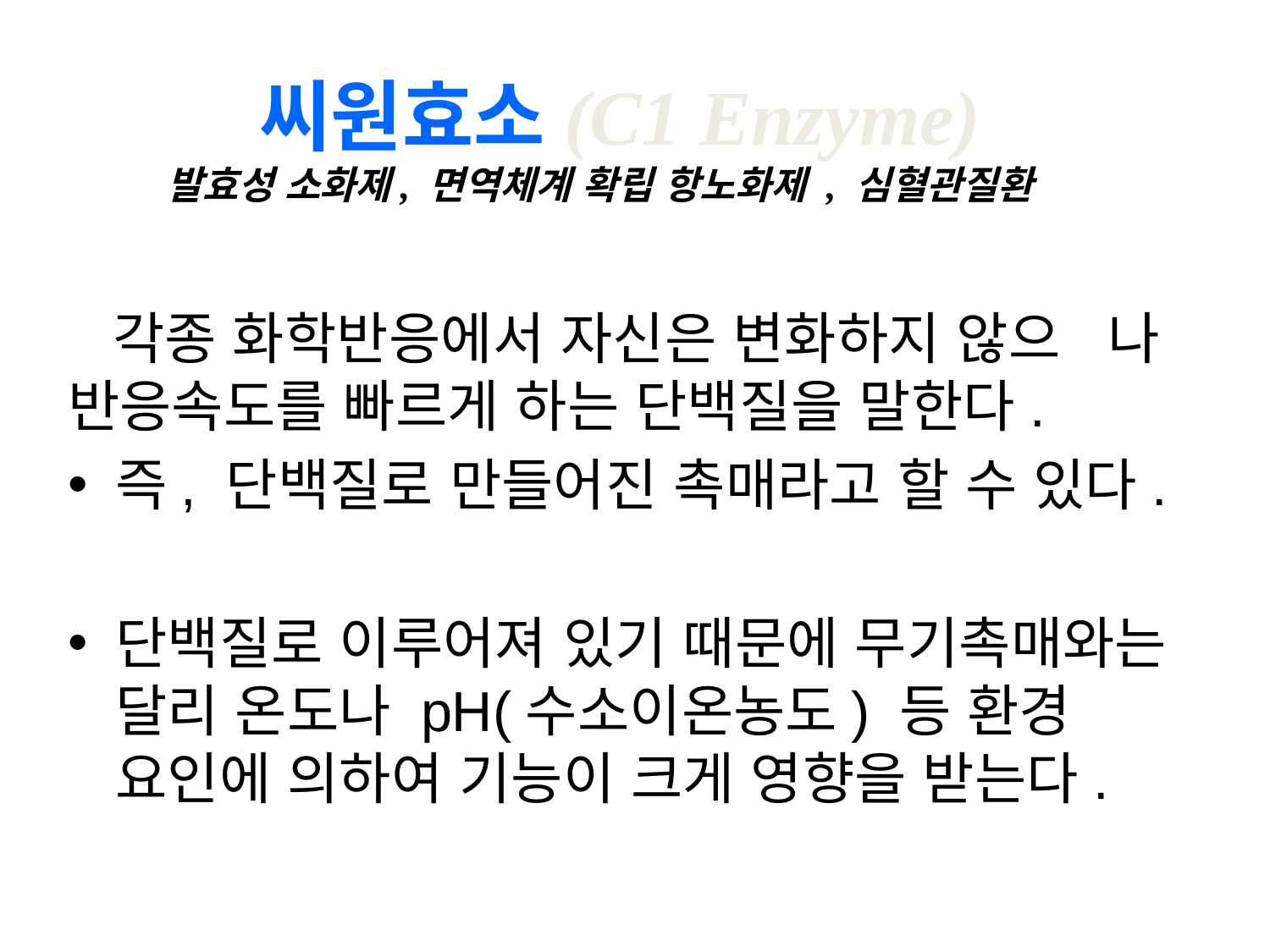

# 씨원효소(C1 Enzyme) 발효성 소화제, 면역체계 확립 항노화제 , 심혈관질환
  각종 화학반응에서 자신은 변화하지 않으   나 반응속도를 빠르게 하는 단백질을 말한다.
즉, 단백질로 만들어진 촉매라고 할 수 있다.

단백질로 이루어져 있기 때문에 무기촉매와는 달리 온도나 pH(수소이온농도) 등 환경 요인에 의하여 기능이 크게 영향을 받는다.